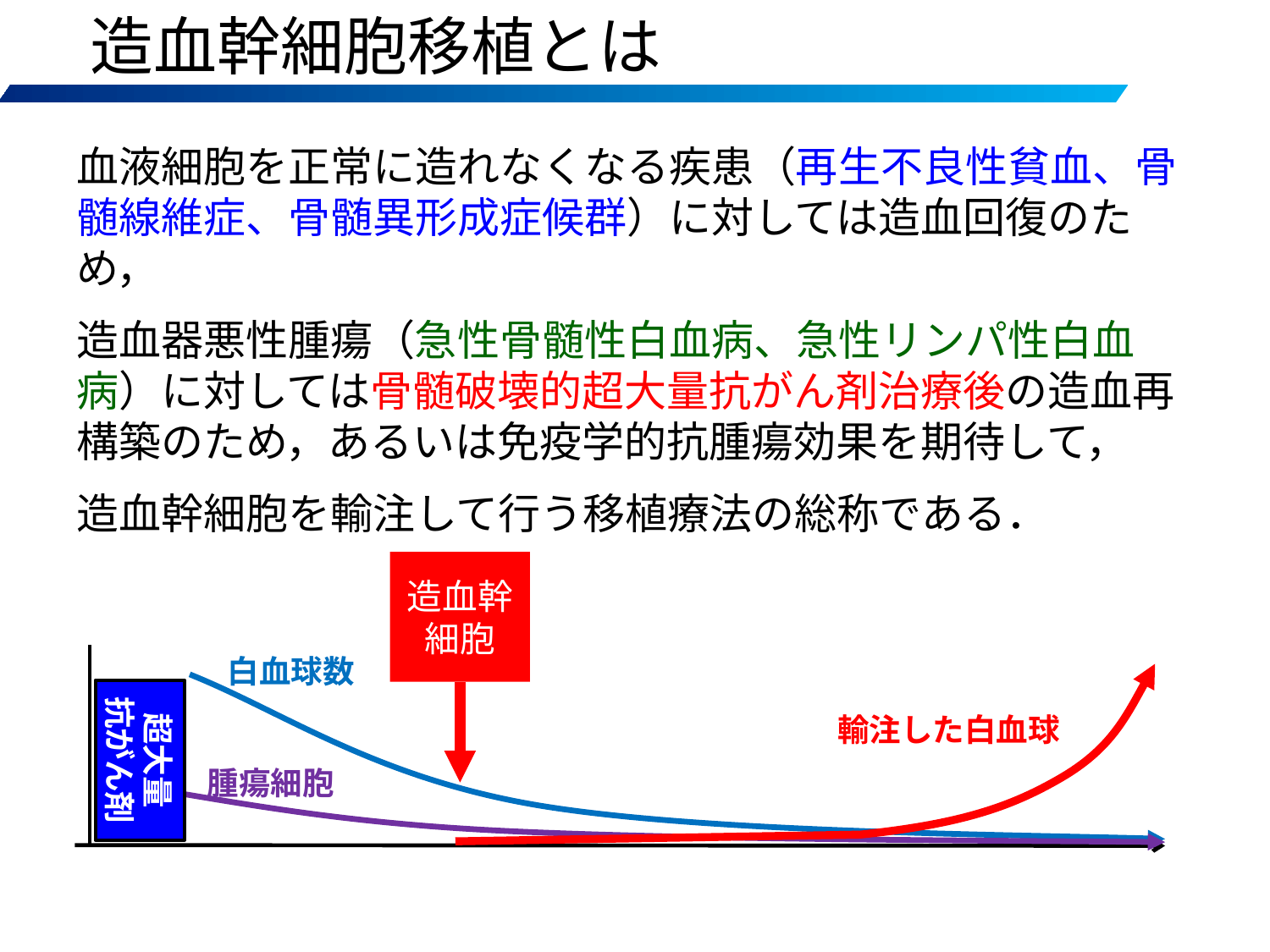

造血幹細胞移植とは

血液細胞を正常に造れなくなる疾患（再生不良性貧血、骨髄線維症、骨髄異形成症候群）に対しては造血回復のため，
造血器悪性腫瘍（急性骨髄性白血病、急性リンパ性白血病）に対しては骨髄破壊的超大量抗がん剤治療後の造血再構築のため，あるいは免疫学的抗腫瘍効果を期待して，
造血幹細胞を輸注して行う移植療法の総称である．

造血幹細胞
白血球数

超大量
抗がん剤
輸注した白血球
腫瘍細胞